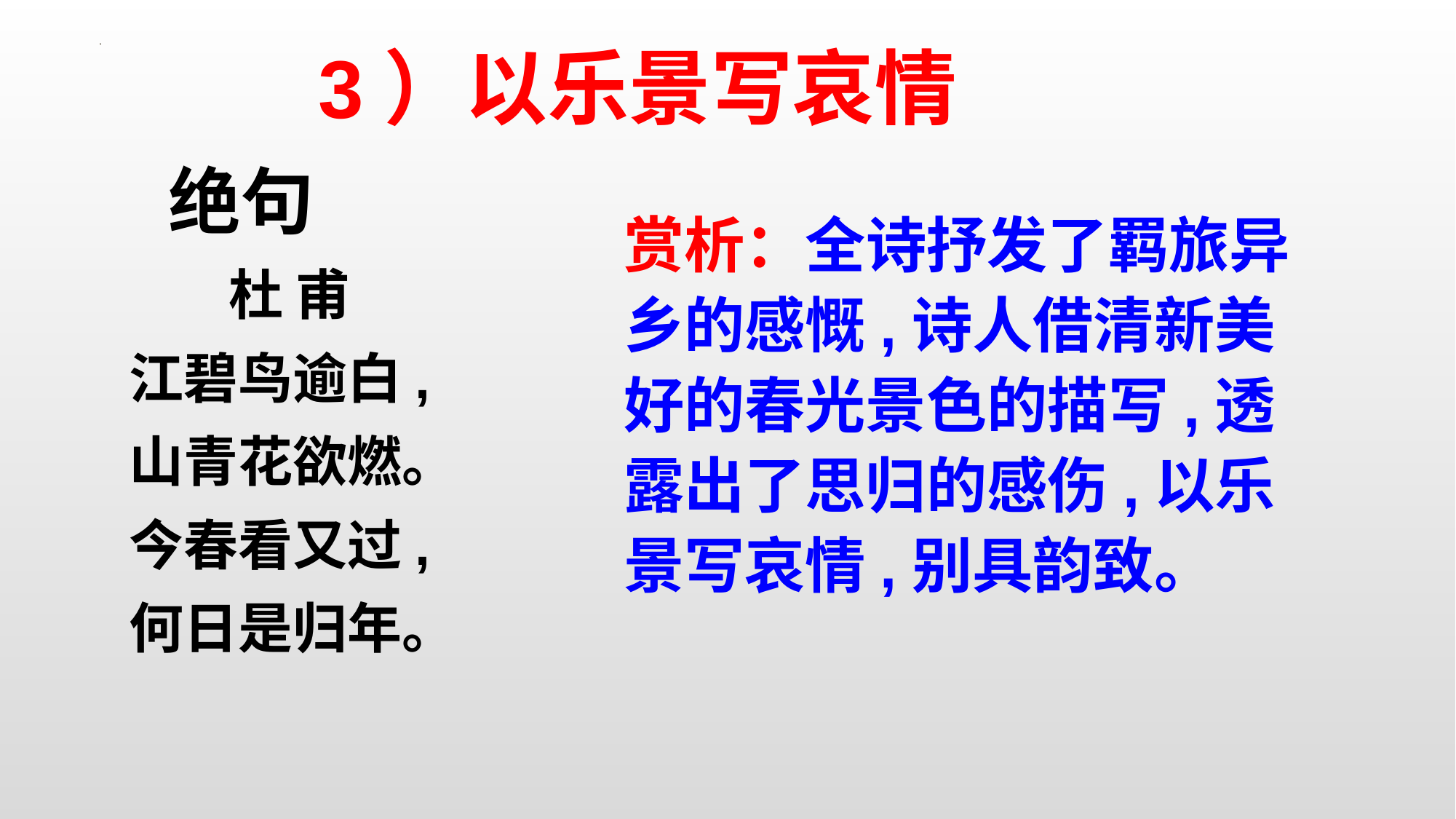

3）以乐景写哀情
   绝句
       杜 甫
江碧鸟逾白,
山青花欲燃。
今春看又过,
何日是归年。
赏析：全诗抒发了羁旅异乡的感慨,诗人借清新美好的春光景色的描写,透露出了思归的感伤,以乐景写哀情,别具韵致。